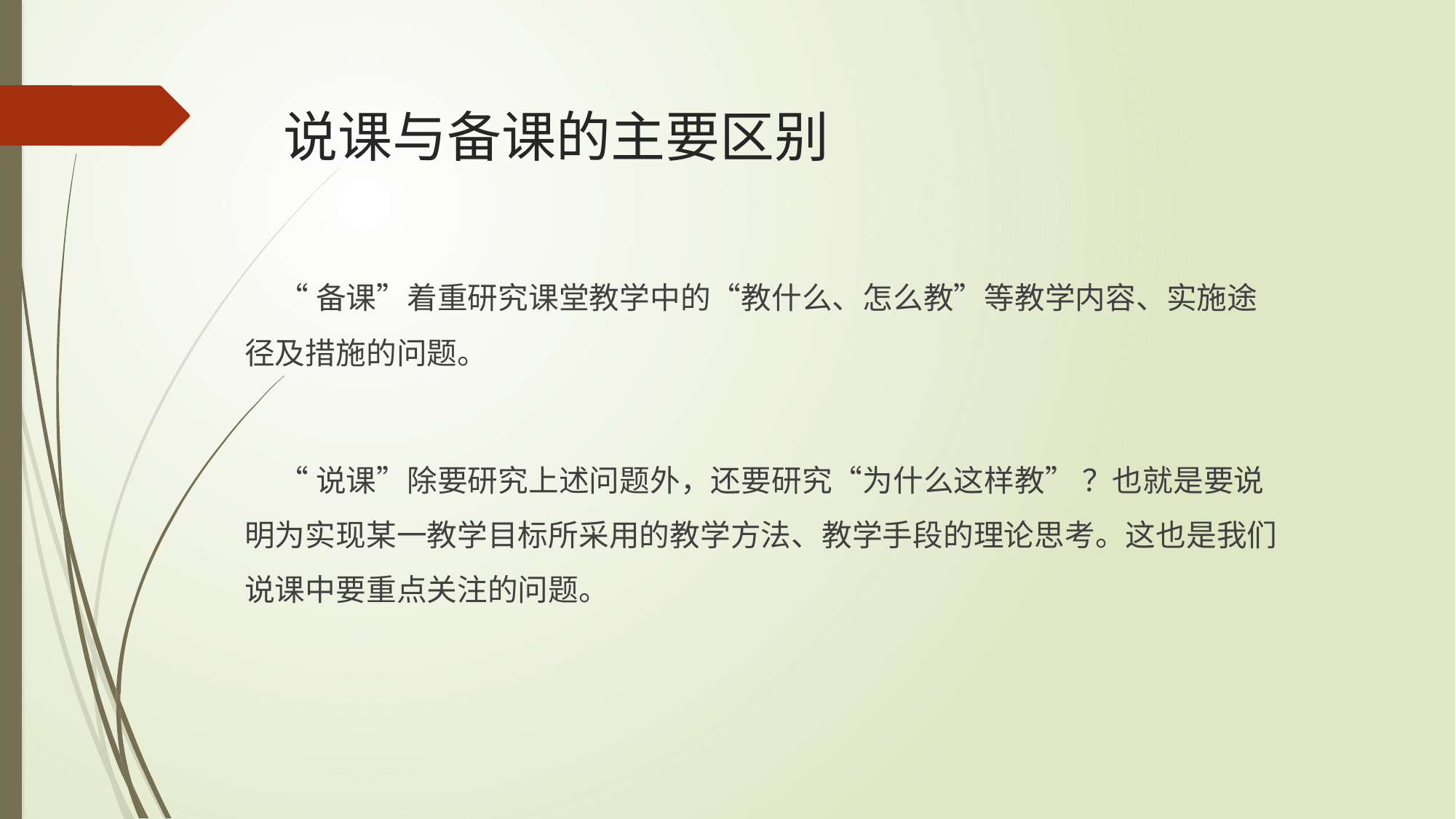

# 说课与备课的主要区别
     “备课”着重研究课堂教学中的“教什么、怎么教”等教学内容、实施途径及措施的问题。

     “说课”除要研究上述问题外，还要研究“为什么这样教” ？也就是要说明为实现某一教学目标所采用的教学方法、教学手段的理论思考。这也是我们说课中要重点关注的问题。